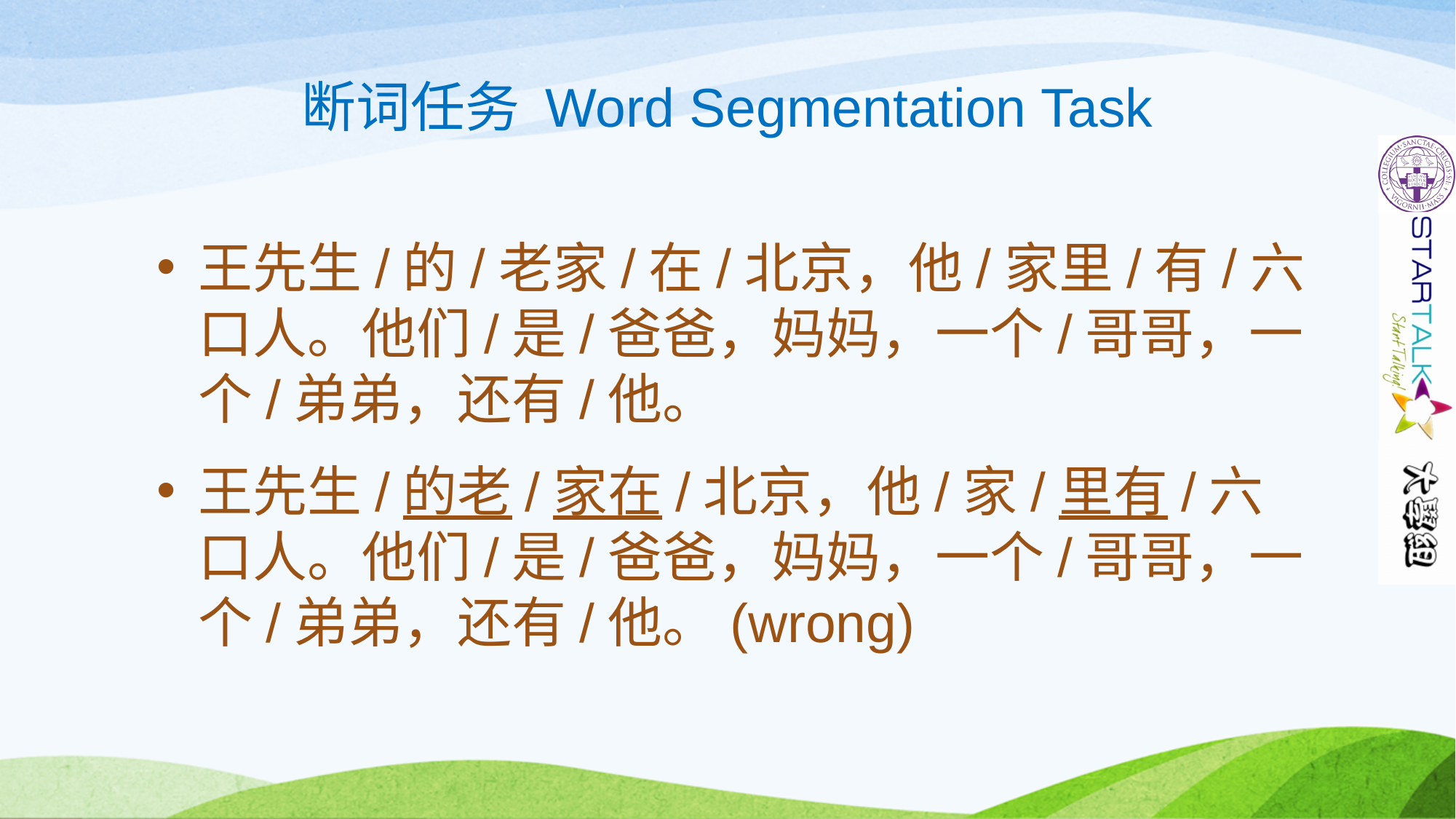

# 断词任务 Word Segmentation Task
王先生/的/老家/在/北京，他/家里/有/六口人。他们/是/爸爸，妈妈，一个/哥哥，一个/弟弟，还有/他。
王先生/的老/家在/北京，他/家/里有/六口人。他们/是/爸爸，妈妈，一个/哥哥，一个/弟弟，还有/他。(wrong)